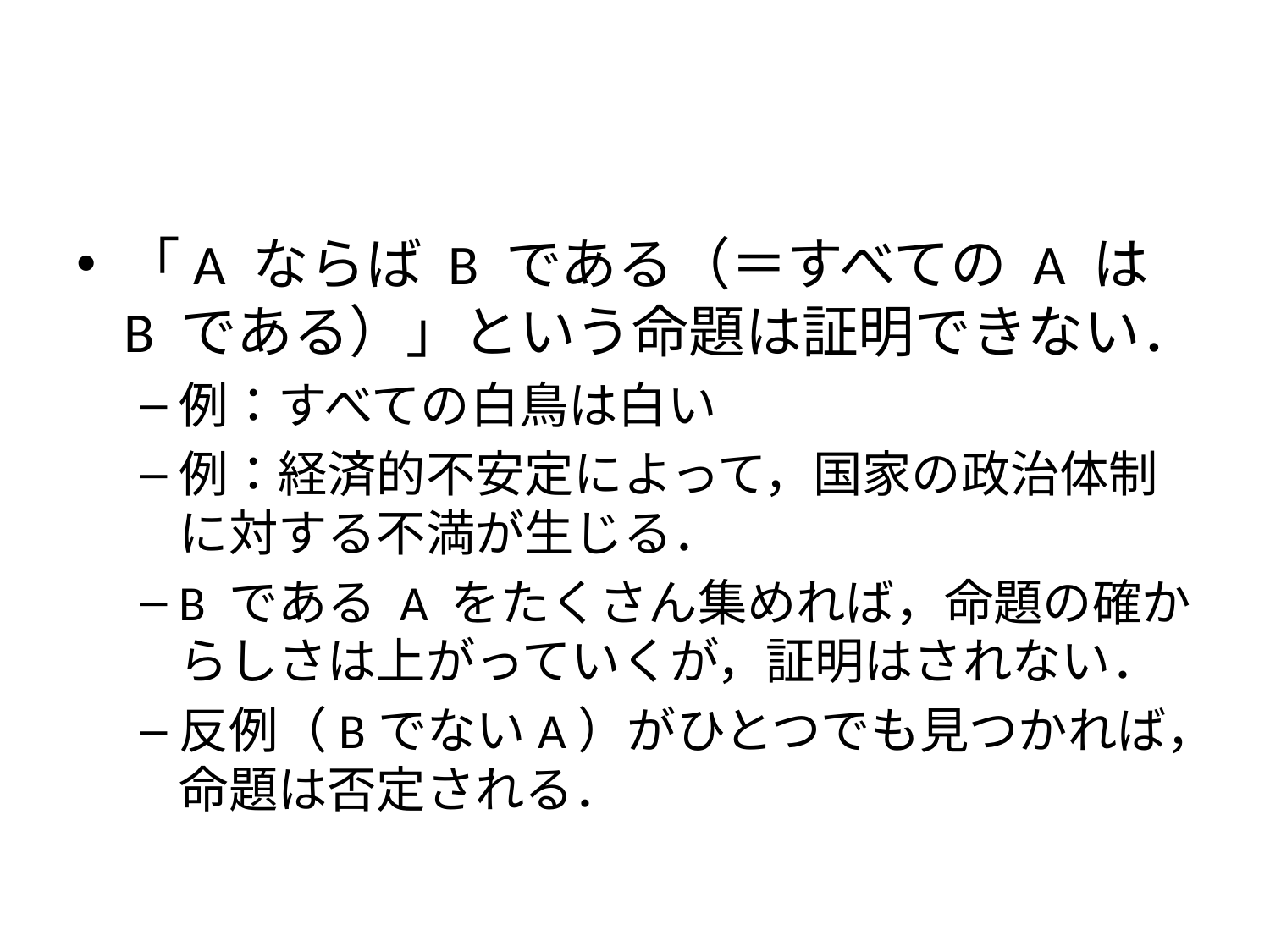

#
「A ならば B である（＝すべての A は B である）」という命題は証明できない．
例：すべての白鳥は白い
例：経済的不安定によって，国家の政治体制に対する不満が生じる．
B である A をたくさん集めれば，命題の確からしさは上がっていくが，証明はされない．
反例（BでないA）がひとつでも見つかれば，命題は否定される．